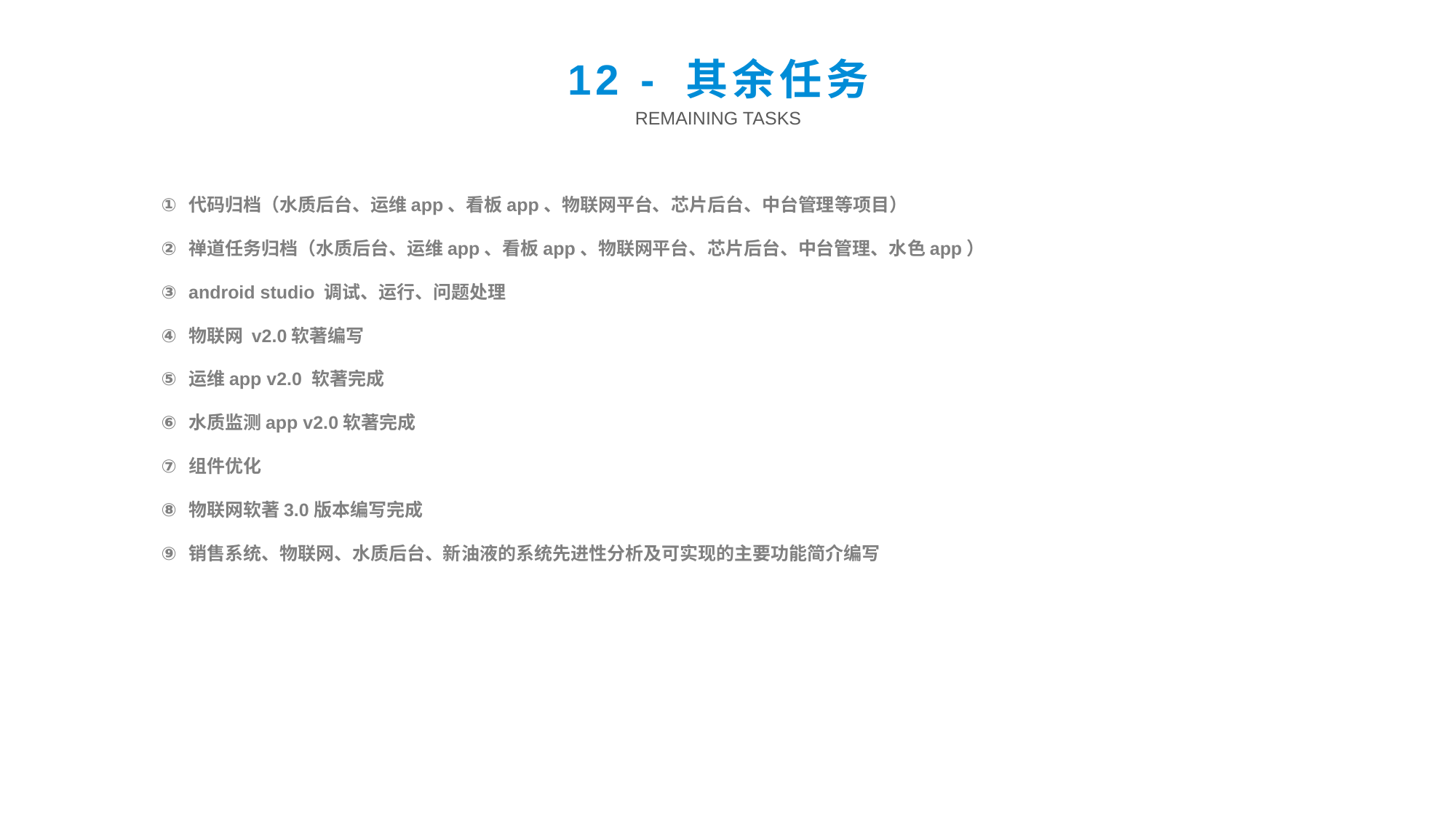

12 - 其余任务
REMAINING TASKS
代码归档（水质后台、运维app、看板app、物联网平台、芯片后台、中台管理等项目）
禅道任务归档（水质后台、运维app、看板app、物联网平台、芯片后台、中台管理、水色app）
android studio 调试、运行、问题处理
物联网 v2.0软著编写
运维app v2.0 软著完成
水质监测app v2.0软著完成
组件优化
物联网软著3.0版本编写完成
销售系统、物联网、水质后台、新油液的系统先进性分析及可实现的主要功能简介编写